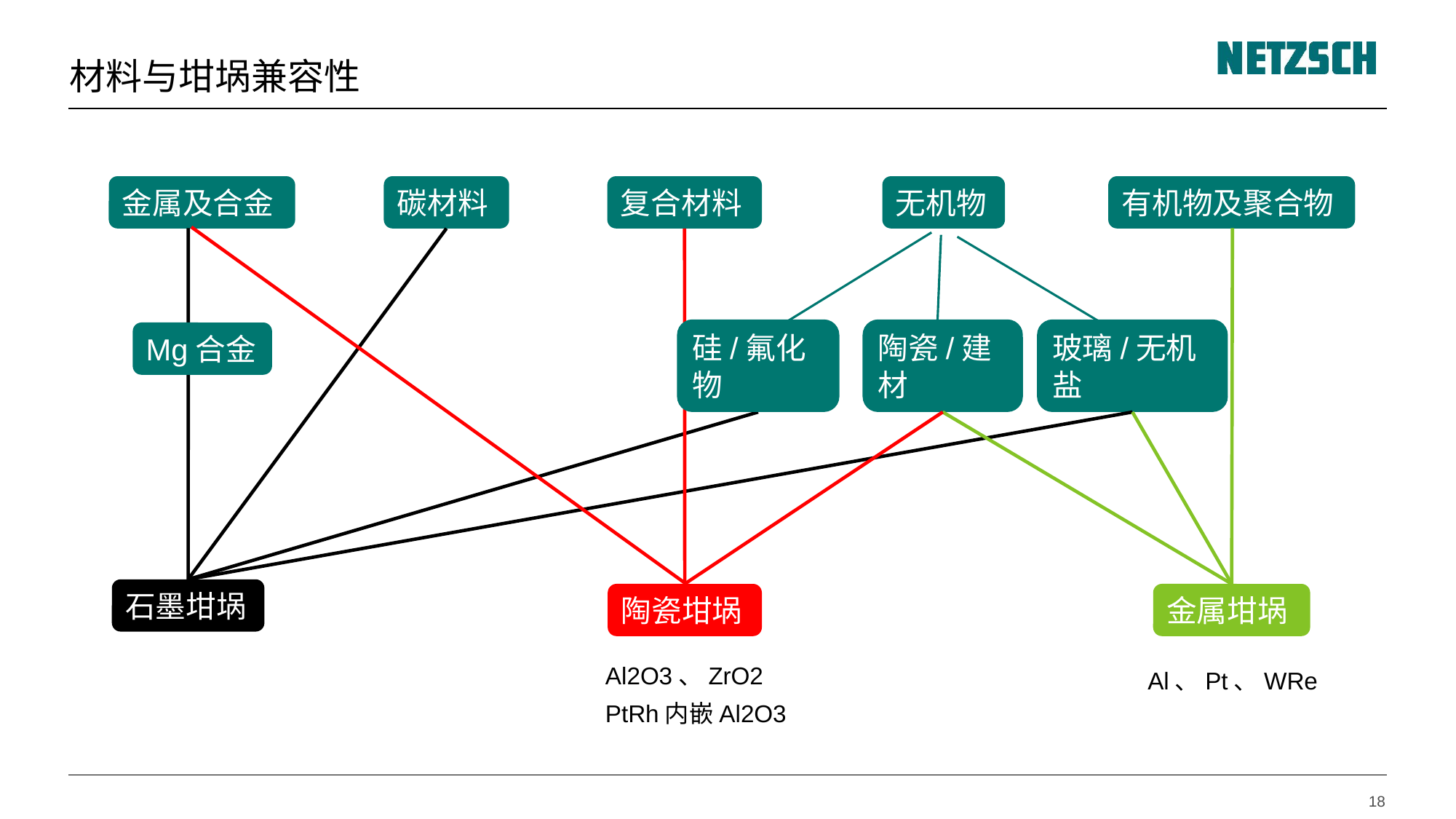

材料与坩埚兼容性
金属及合金
碳材料
复合材料
无机物
有机物及聚合物
Mg合金
硅/氟化物
陶瓷/建材
玻璃/无机盐
石墨坩埚
陶瓷坩埚
金属坩埚
Al2O3、ZrO2
PtRh内嵌Al2O3
Al、Pt、WRe
18